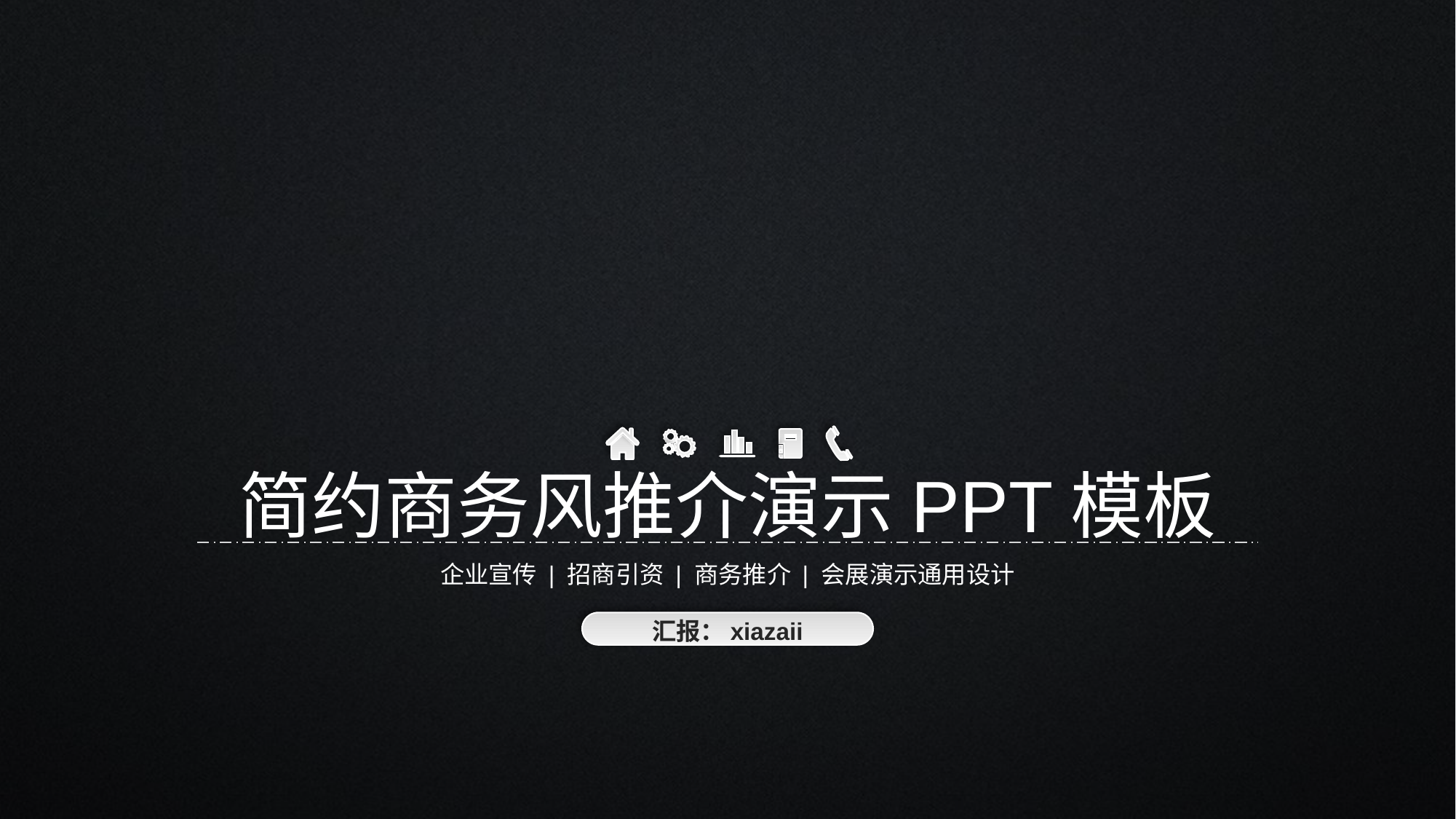

简约商务风推介演示PPT模板
企业宣传 | 招商引资 | 商务推介 | 会展演示通用设计
汇报：xiazaii